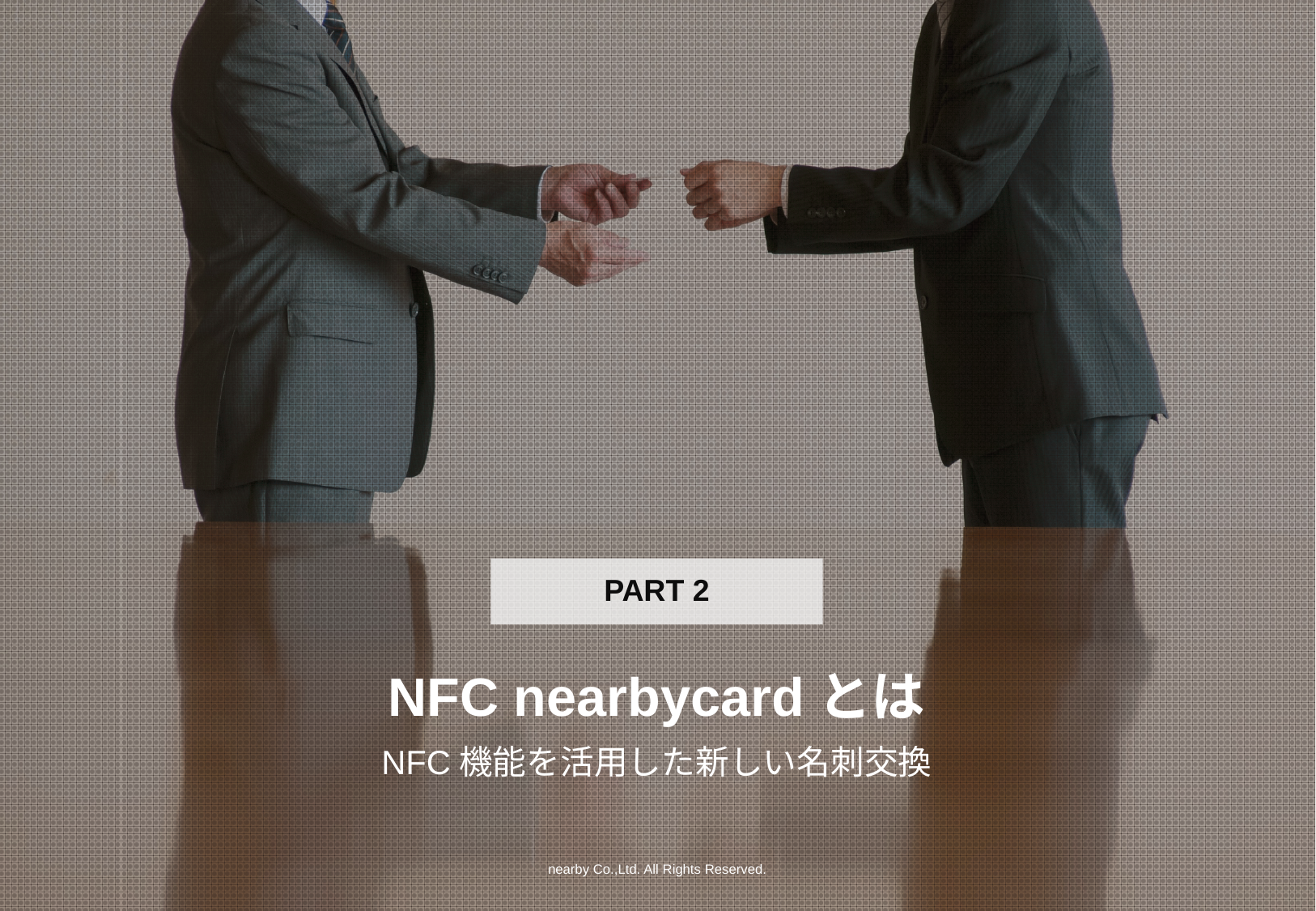

PART 2
# NFC nearbycardとは
NFC機能を活用した新しい名刺交換
nearby Co.,Ltd. All Rights Reserved.